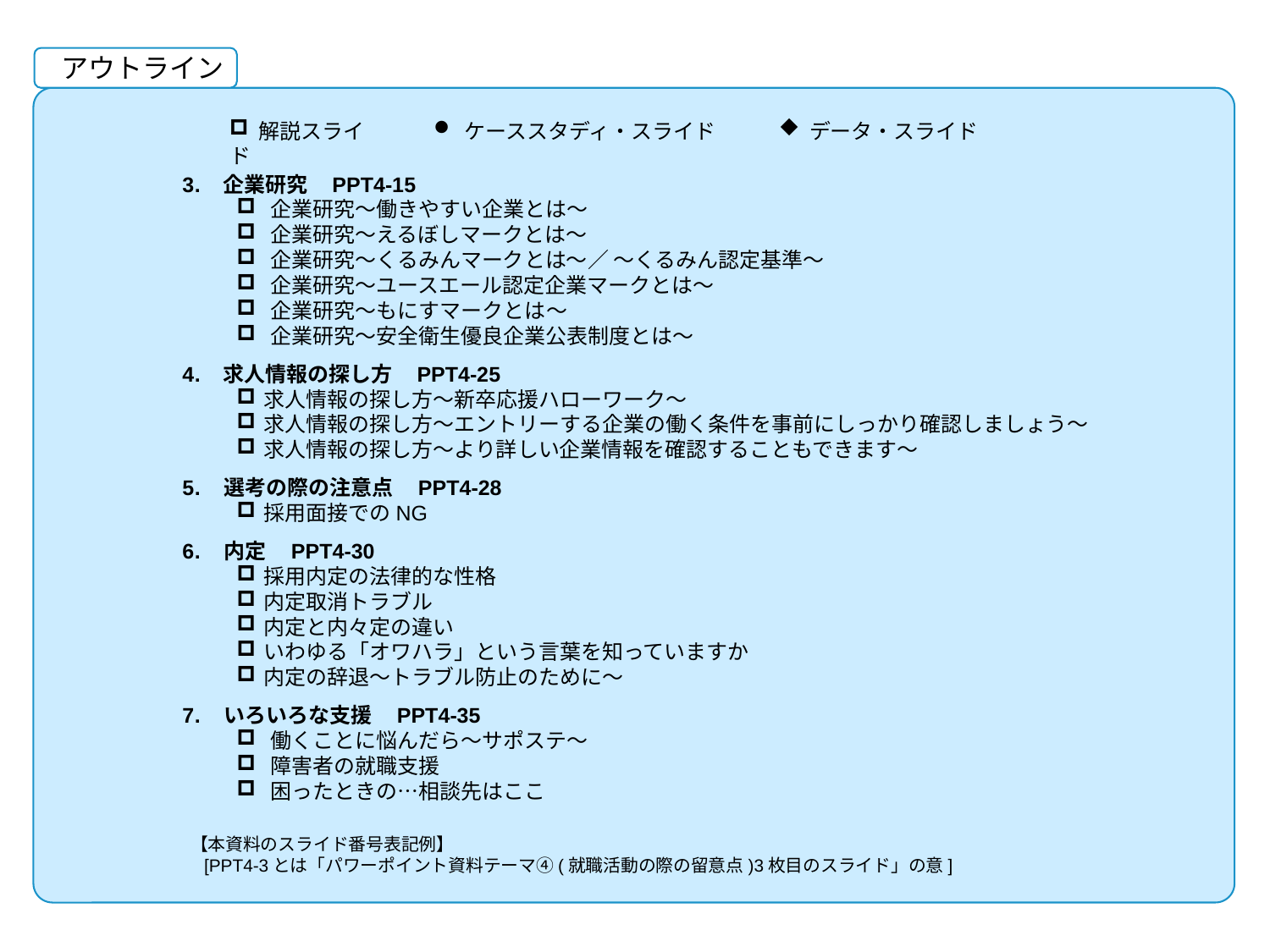

アウトライン

 解説スライド
 ケーススタディ・スライド
 データ・スライド
企業研究    PPT4-15
企業研究～働きやすい企業とは～
企業研究～えるぼしマークとは～
企業研究～くるみんマークとは～／ ～くるみん認定基準～
企業研究～ユースエール認定企業マークとは～
企業研究〜もにすマークとは〜
企業研究～安全衛生優良企業公表制度とは～
求人情報の探し方    PPT4-25
求人情報の探し方～新卒応援ハローワーク～
求人情報の探し方～エントリーする企業の働く条件を事前にしっかり確認しましょう～
求人情報の探し方～より詳しい企業情報を確認することもできます～
  選考の際の注意点    PPT4-28
採用面接でのNG
  内定    PPT4-30
採用内定の法律的な性格
内定取消トラブル
内定と内々定の違い
いわゆる「オワハラ」という言葉を知っていますか
内定の辞退～トラブル防止のために～
  いろいろな支援    PPT4-35
働くことに悩んだら～サポステ～
障害者の就職支援
困ったときの…相談先はここ
 【本資料のスライド番号表記例】
　[PPT4-3とは「パワーポイント資料テーマ④(就職活動の際の留意点)3枚目のスライド」の意]